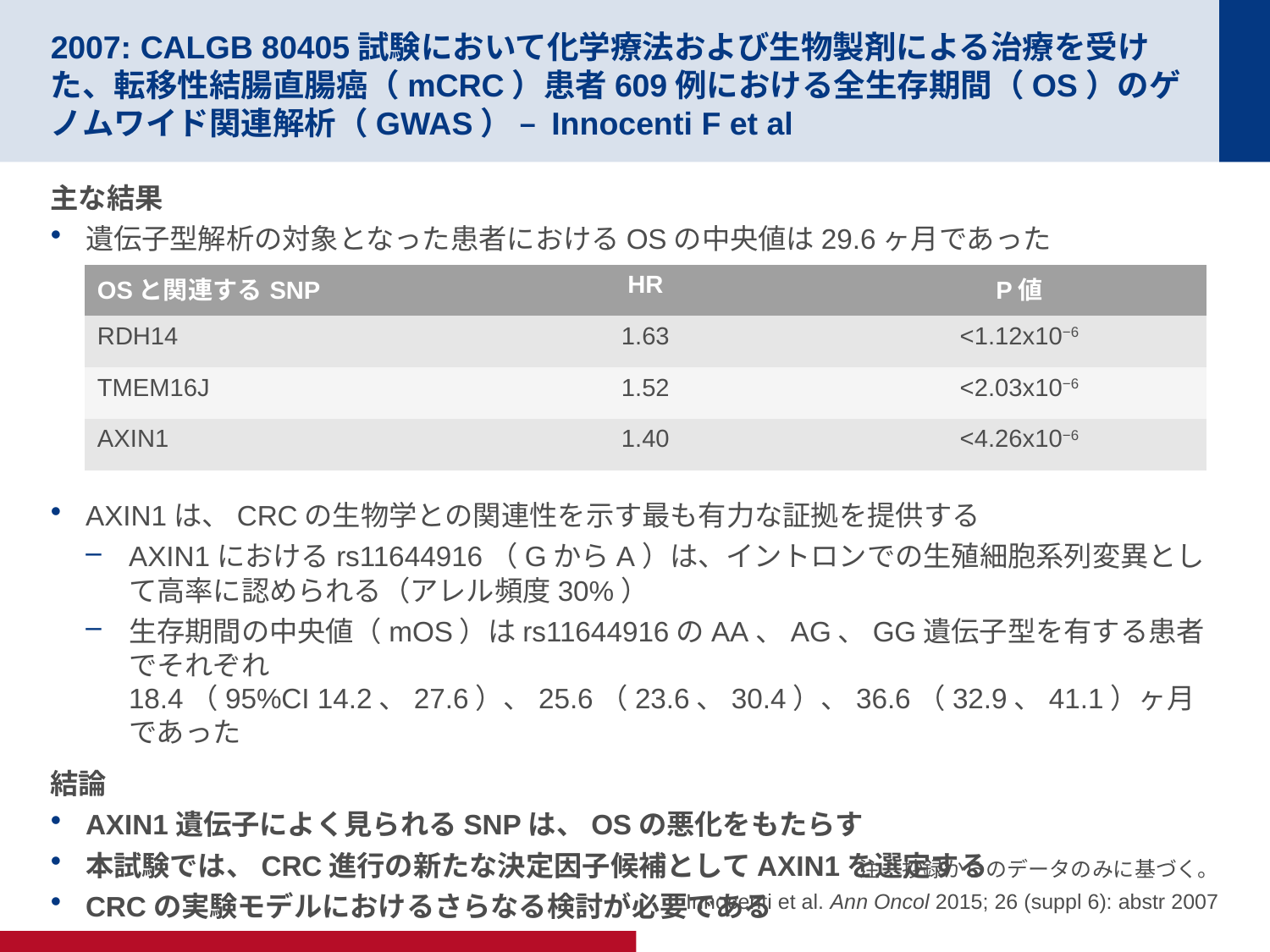

# 2007: CALGB 80405試験において化学療法および生物製剤による治療を受けた、転移性結腸直腸癌（mCRC）患者609例における全生存期間（OS）のゲノムワイド関連解析（GWAS） – Innocenti F et al
主な結果
遺伝子型解析の対象となった患者におけるOSの中央値は29.6ヶ月であった

AXIN1は、CRCの生物学との関連性を示す最も有力な証拠を提供する
AXIN1におけるrs11644916（GからA）は、イントロンでの生殖細胞系列変異として高率に認められる（アレル頻度30%）
生存期間の中央値（mOS）はrs11644916のAA、AG、GG遺伝子型を有する患者でそれぞれ
18.4（95%CI 14.2、27.6）、25.6（23.6、30.4）、36.6（32.9、41.1）ヶ月であった
結論
AXIN1遺伝子によく見られるSNPは、OSの悪化をもたらす
本試験では、CRC進行の新たな決定因子候補としてAXIN1を選定する
CRCの実験モデルにおけるさらなる検討が必要である
| OSと関連するSNP | HR | P値 |
| --- | --- | --- |
| RDH14 | 1.63 | <1.12x10−6 |
| TMEM16J | 1.52 | <2.03x10−6 |
| AXIN1 | 1.40 | <4.26x10−6 |
注：抄録からのデータのみに基づく。
Innocenti et al. Ann Oncol 2015; 26 (suppl 6): abstr 2007